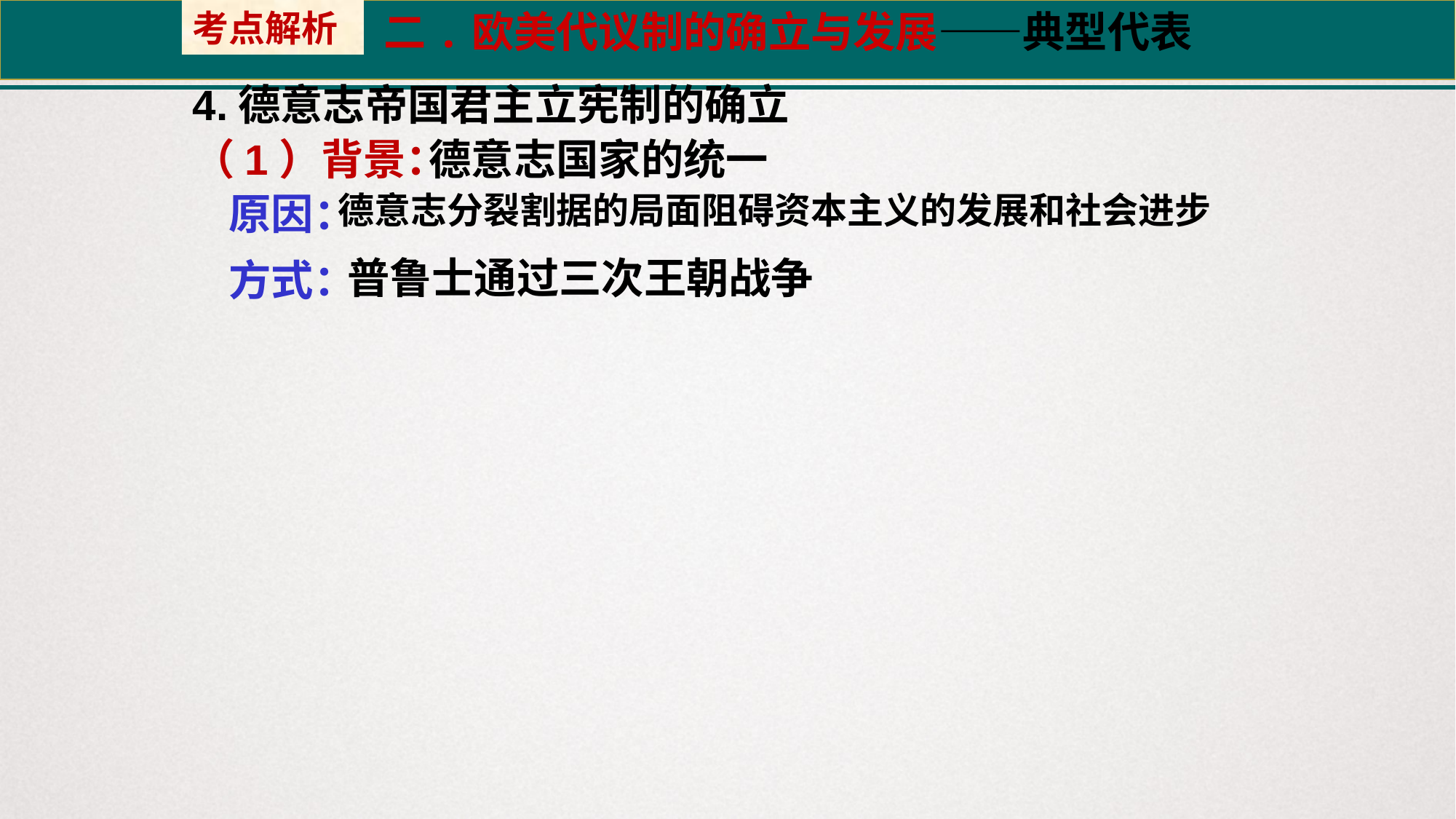

考点解析
二.欧美代议制的确立与发展——典型代表
4.德意志帝国君主立宪制的确立
（1）背景：
德意志国家的统一
原因：
方式：
德意志分裂割据的局面阻碍资本主义的发展和社会进步
普鲁士通过三次王朝战争